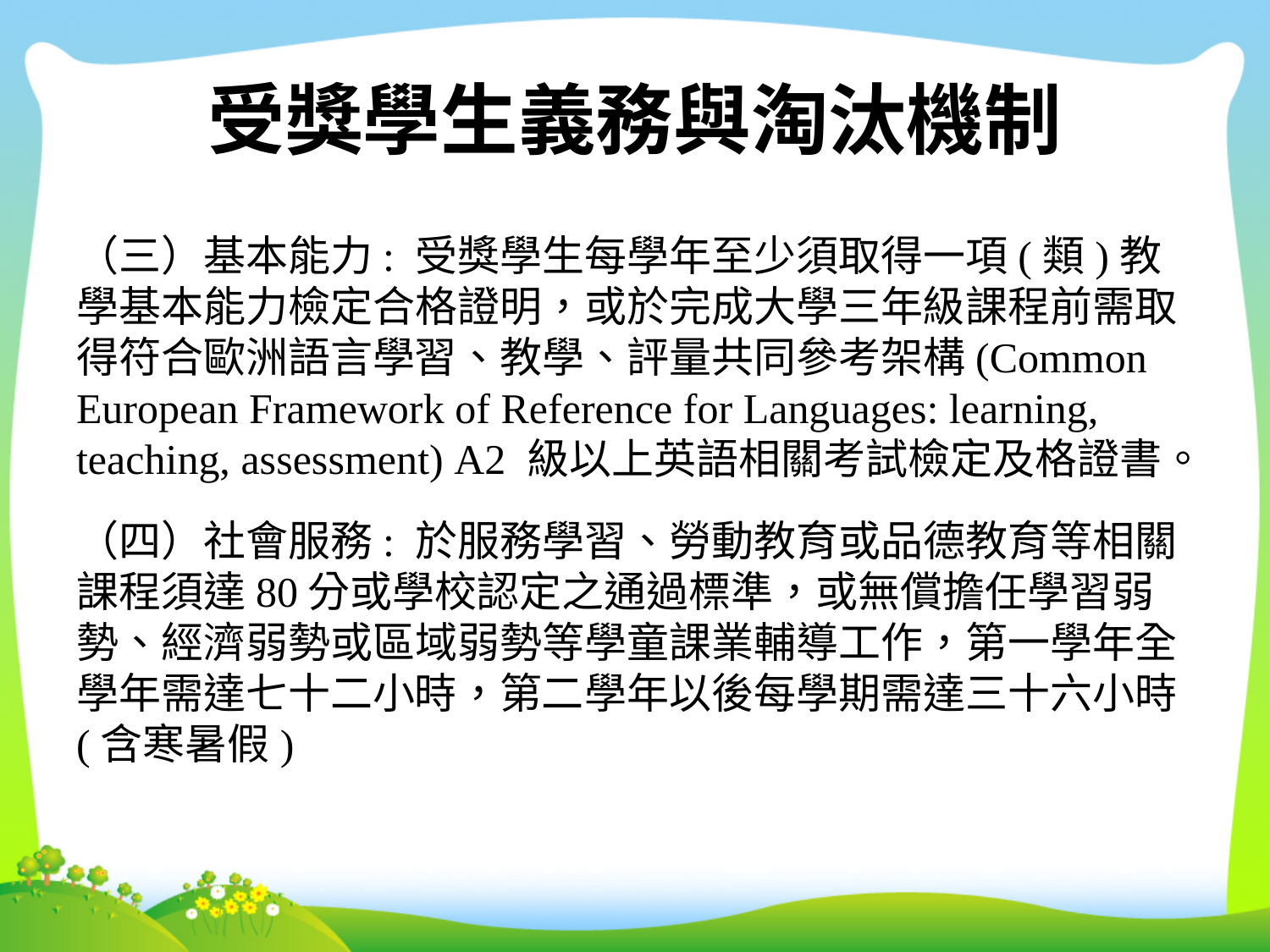

# 受獎學生義務與淘汰機制
（三）基本能力: 受獎學生每學年至少須取得一項(類)教學基本能力檢定合格證明，或於完成大學三年級課程前需取得符合歐洲語言學習、教學、評量共同參考架構(Common European Framework of Reference for Languages: learning, teaching, assessment) A2 級以上英語相關考試檢定及格證書。
（四）社會服務: 於服務學習、勞動教育或品德教育等相關課程須達80分或學校認定之通過標準，或無償擔任學習弱勢、經濟弱勢或區域弱勢等學童課業輔導工作，第一學年全學年需達七十二小時，第二學年以後每學期需達三十六小時(含寒暑假)